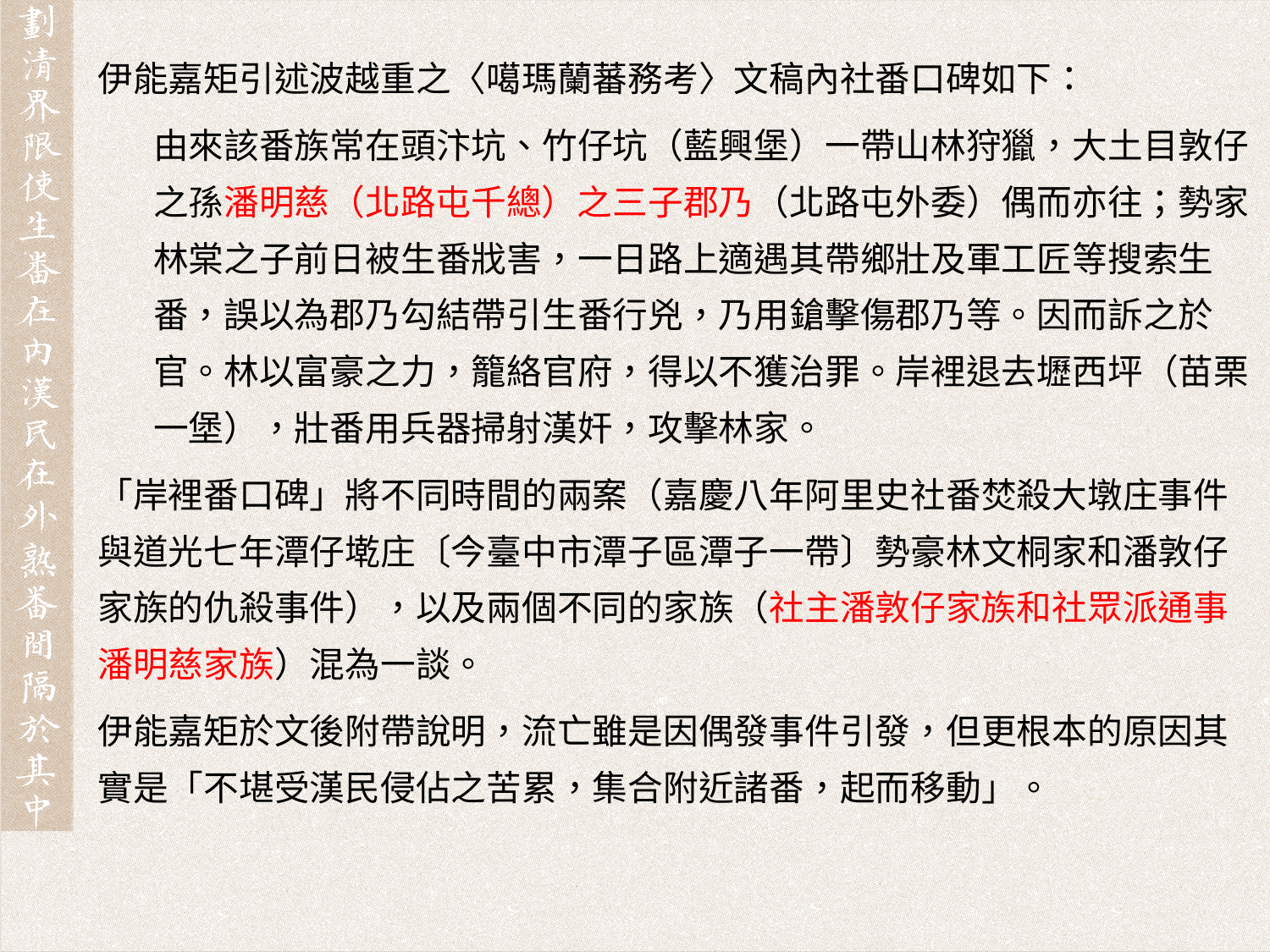

伊能嘉矩引述波越重之〈噶瑪蘭蕃務考〉文稿內社番口碑如下：
由來該番族常在頭汴坑、竹仔坑（藍興堡）一帶山林狩獵，大土目敦仔之孫潘明慈（北路屯千總）之三子郡乃（北路屯外委）偶而亦往；勢家林棠之子前日被生番戕害，一日路上適遇其帶鄉壯及軍工匠等搜索生番，誤以為郡乃勾結帶引生番行兇，乃用鎗擊傷郡乃等。因而訴之於官。林以富豪之力，籠絡官府，得以不獲治罪。岸裡退去壢西坪（苗栗一堡），壯番用兵器掃射漢奸，攻擊林家。
「岸裡番口碑」將不同時間的兩案（嘉慶八年阿里史社番焚殺大墩庄事件與道光七年潭仔墘庄〔今臺中市潭子區潭子一帶〕勢豪林文桐家和潘敦仔家族的仇殺事件），以及兩個不同的家族（社主潘敦仔家族和社眾派通事潘明慈家族）混為一談。
伊能嘉矩於文後附帶說明，流亡雖是因偶發事件引發，但更根本的原因其實是「不堪受漢民侵佔之苦累，集合附近諸番，起而移動」。